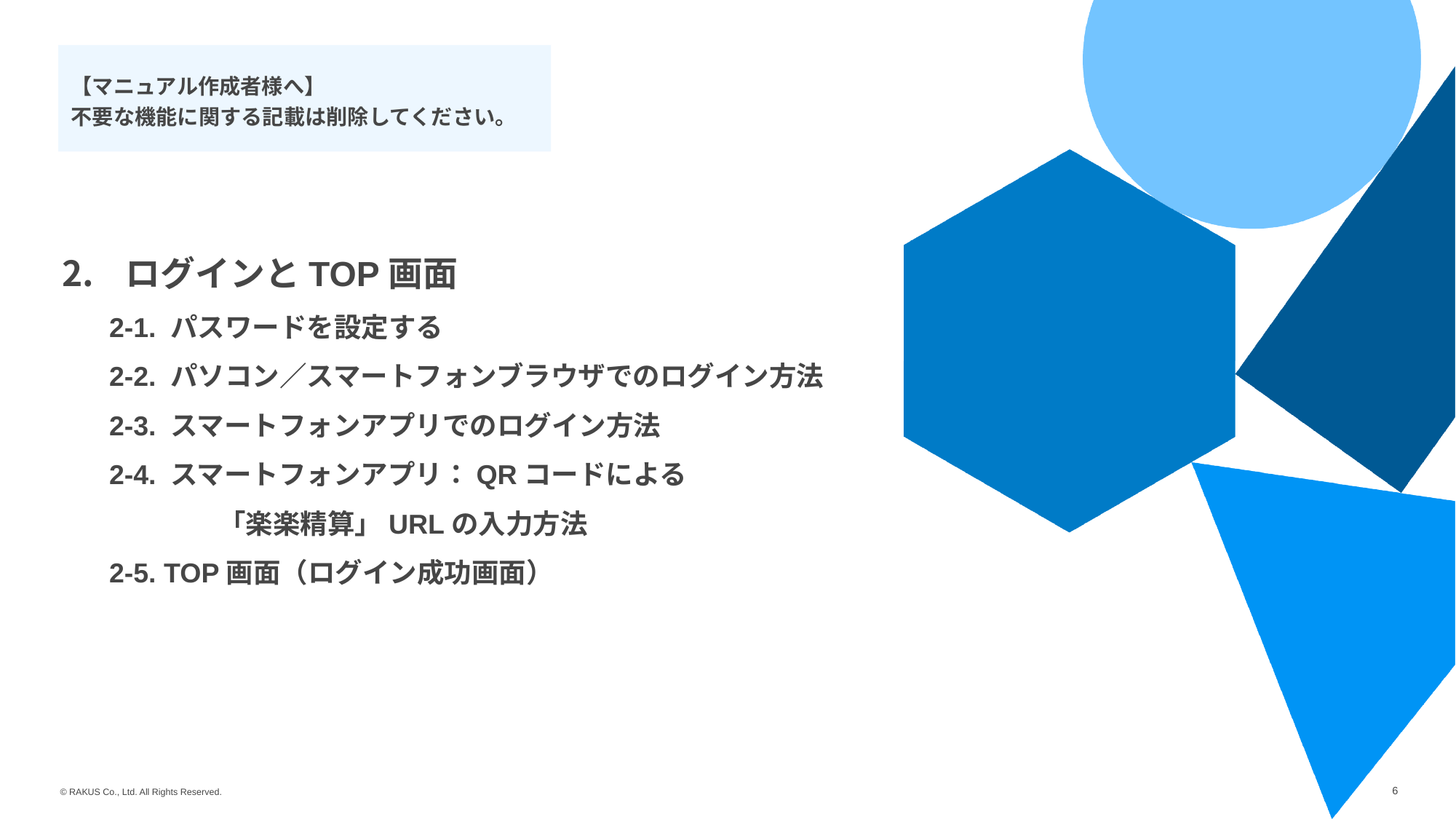

【マニュアル作成者様へ】
不要な機能に関する記載は削除してください。
 ログインとTOP画面
2-1. パスワードを設定する
2-2. パソコン／スマートフォンブラウザでのログイン方法
2-3. スマートフォンアプリでのログイン方法
2-4. スマートフォンアプリ：QRコードによる
　　　　「楽楽精算」URLの入力方法
2-5. TOP画面（ログイン成功画面）
6